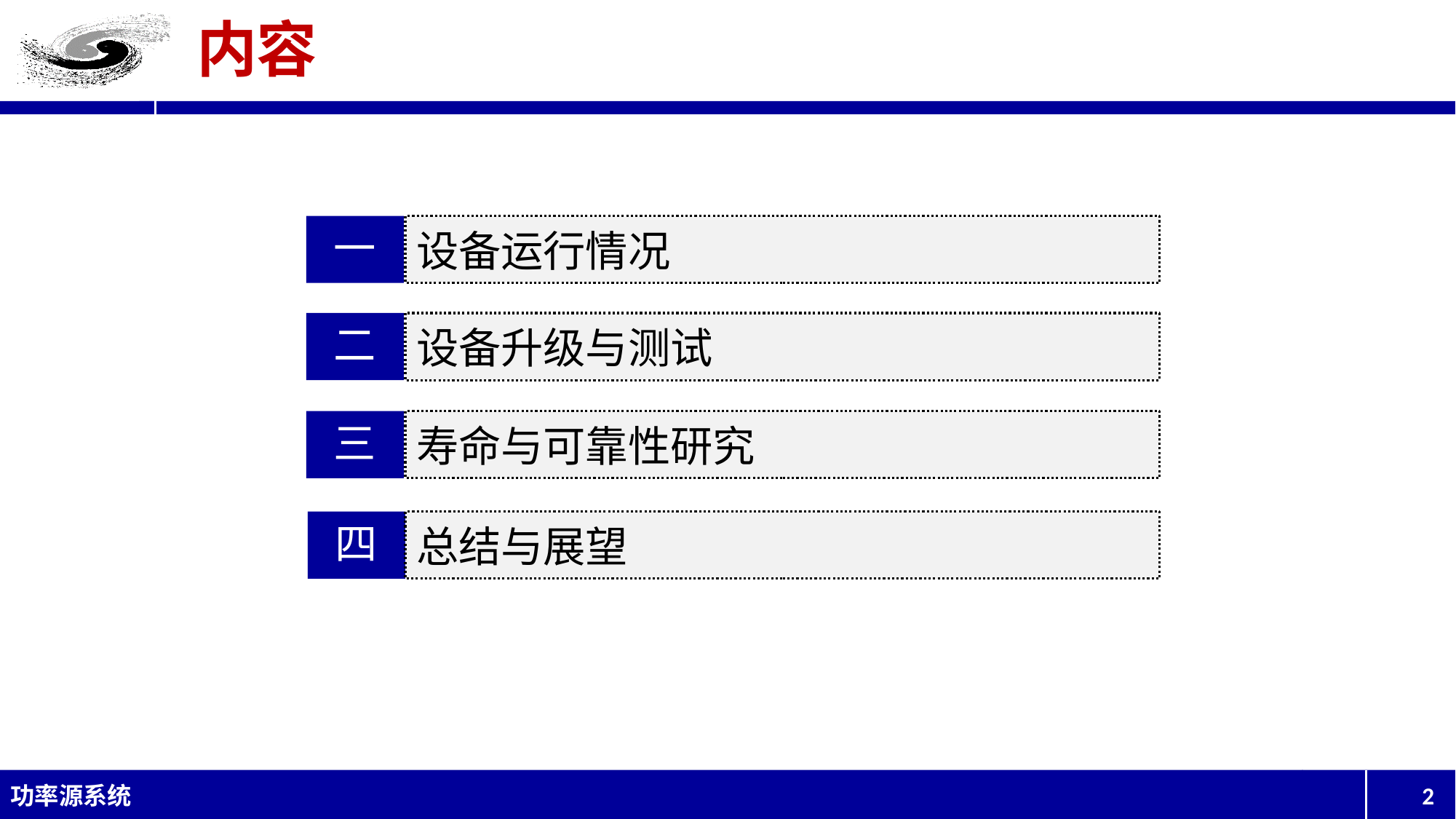

# 内容
设备运行情况
一
设备升级与测试
二
寿命与可靠性研究
三
四
总结与展望